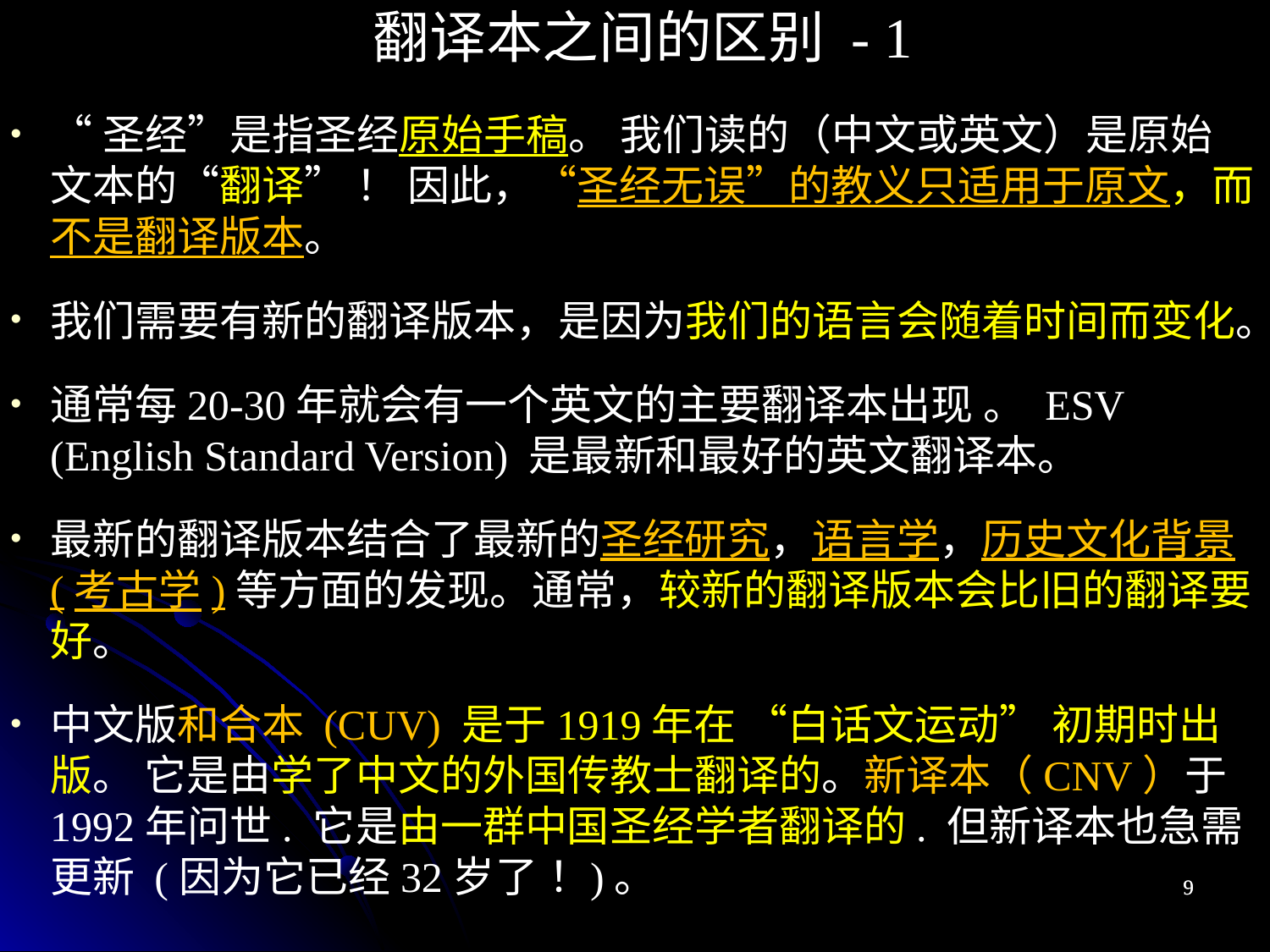

翻译本之间的区别 - 1
“圣经”是指圣经原始手稿。 我们读的（中文或英文）是原始文本的“翻译” ！ 因此，“圣经无误”的教义只适用于原文，而不是翻译版本。

我们需要有新的翻译版本，是因为我们的语言会随着时间而变化。

通常每20-30年就会有一个英文的主要翻译本出现 。 ESV (English Standard Version) 是最新和最好的英文翻译本。

最新的翻译版本结合了最新的圣经研究，语言学，历史文化背景(考古学)等方面的发现。通常，较新的翻译版本会比旧的翻译要好。

中文版和合本 (CUV) 是于1919年在 “白话文运动” 初期时出版。 它是由学了中文的外国传教士翻译的。新译本（CNV）于1992年问世. 它是由一群中国圣经学者翻译的. 但新译本也急需更新 (因为它已经32岁了！)。
9
9